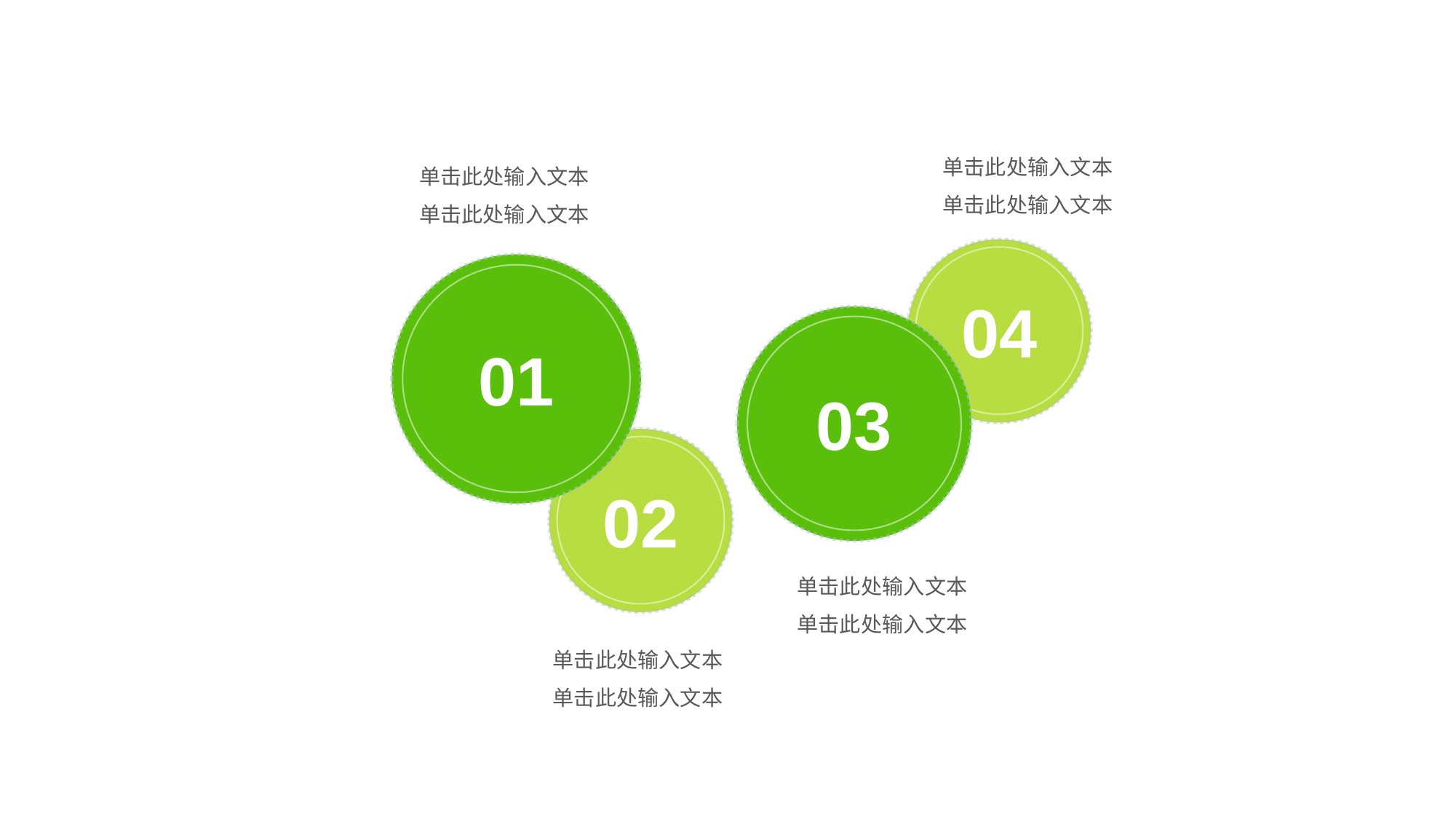

单击此处输入文本
单击此处输入文本
单击此处输入文本
单击此处输入文本

04

01

03

02
单击此处输入文本
单击此处输入文本
单击此处输入文本
单击此处输入文本